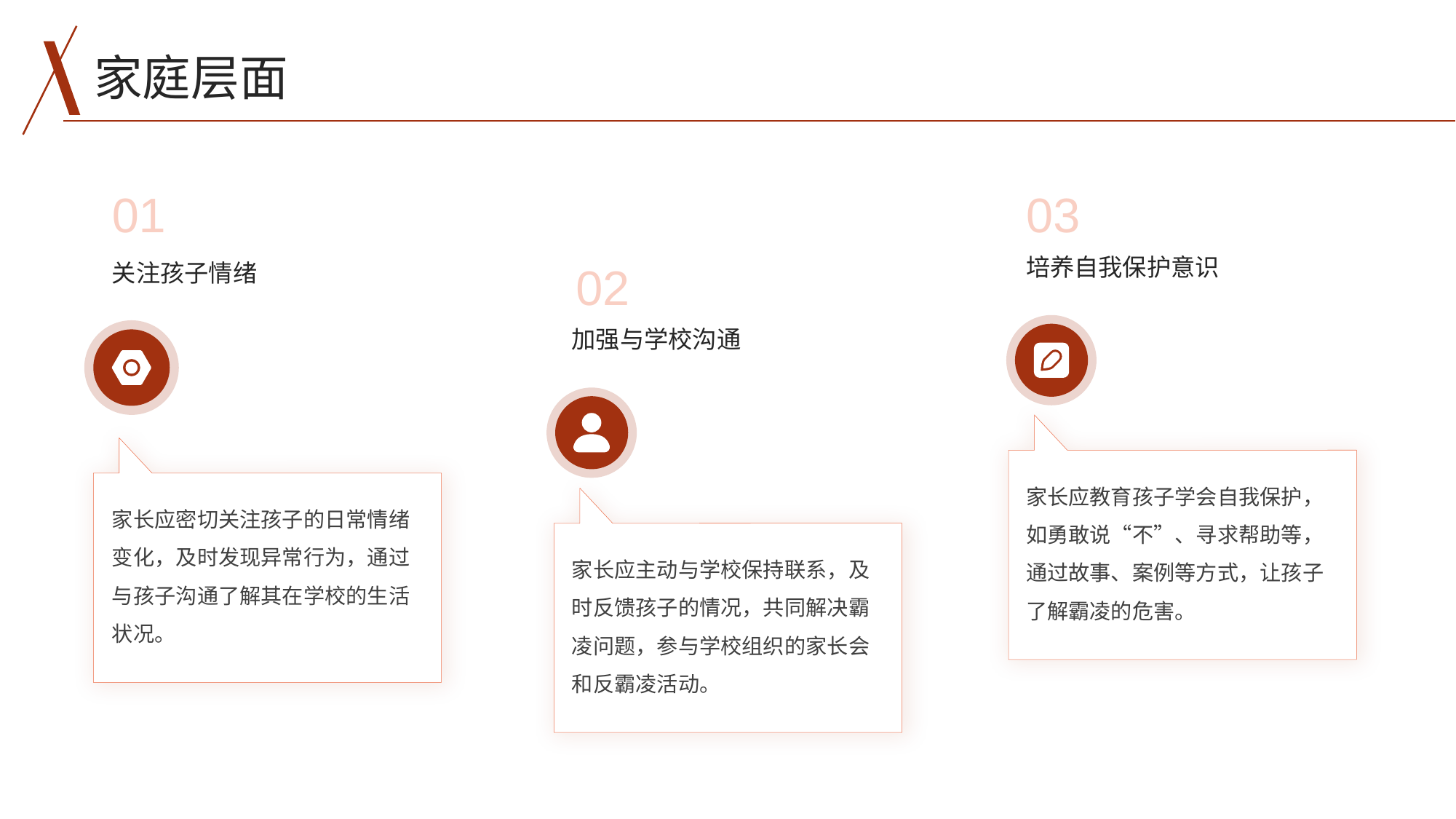

家庭层面
01
03
培养自我保护意识
关注孩子情绪
02

加强与学校沟通

家长应教育孩子学会自我保护，如勇敢说“不”、寻求帮助等，通过故事、案例等方式，让孩子了解霸凌的危害。

家长应密切关注孩子的日常情绪变化，及时发现异常行为，通过与孩子沟通了解其在学校的生活状况。
家长应主动与学校保持联系，及时反馈孩子的情况，共同解决霸凌问题，参与学校组织的家长会和反霸凌活动。